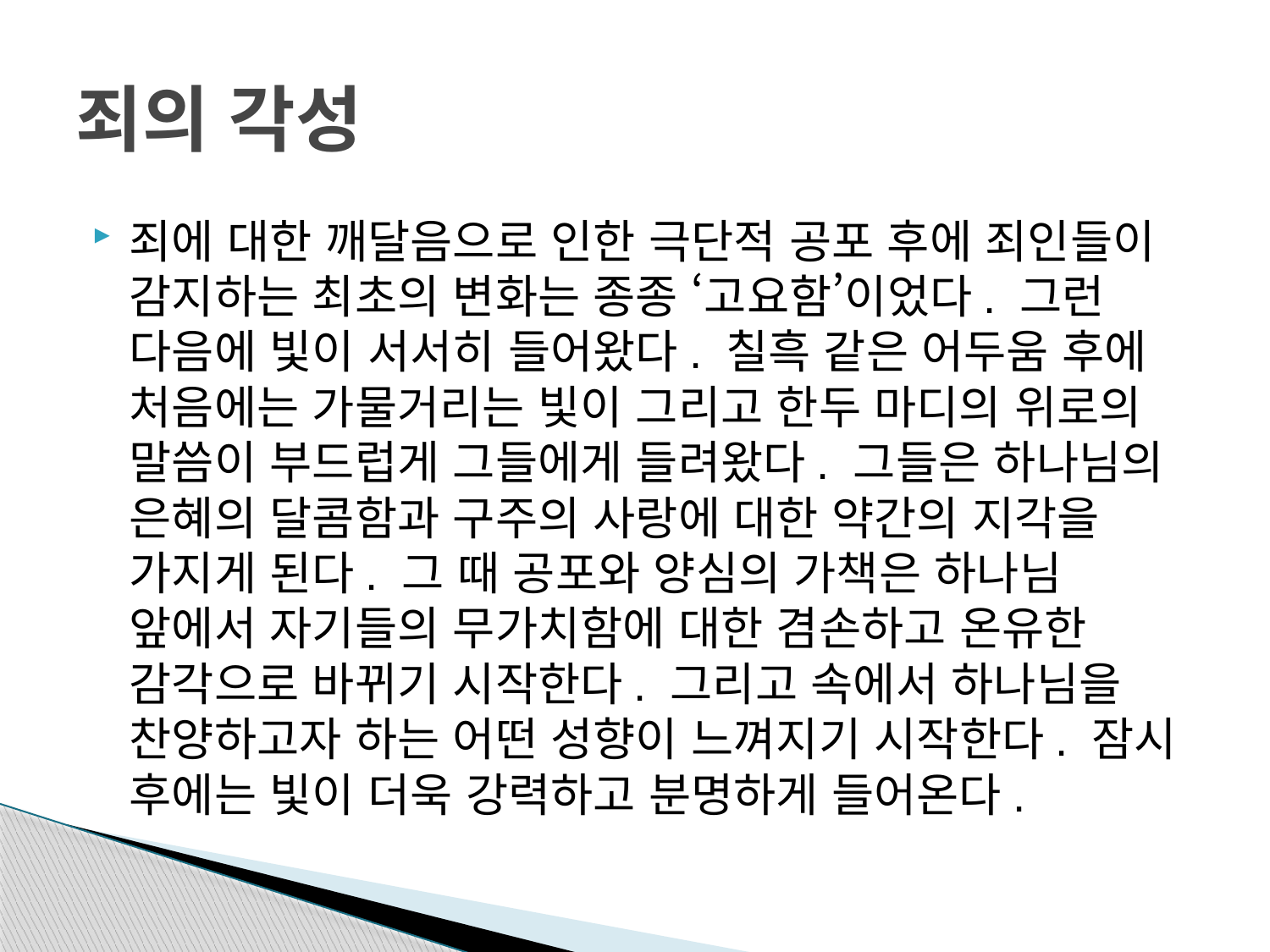

# 죄의 각성
죄에 대한 깨달음으로 인한 극단적 공포 후에 죄인들이 감지하는 최초의 변화는 종종 ‘고요함’이었다. 그런 다음에 빛이 서서히 들어왔다. 칠흑 같은 어두움 후에 처음에는 가물거리는 빛이 그리고 한두 마디의 위로의 말씀이 부드럽게 그들에게 들려왔다. 그들은 하나님의 은혜의 달콤함과 구주의 사랑에 대한 약간의 지각을 가지게 된다. 그 때 공포와 양심의 가책은 하나님 앞에서 자기들의 무가치함에 대한 겸손하고 온유한 감각으로 바뀌기 시작한다. 그리고 속에서 하나님을 찬양하고자 하는 어떤 성향이 느껴지기 시작한다. 잠시 후에는 빛이 더욱 강력하고 분명하게 들어온다.